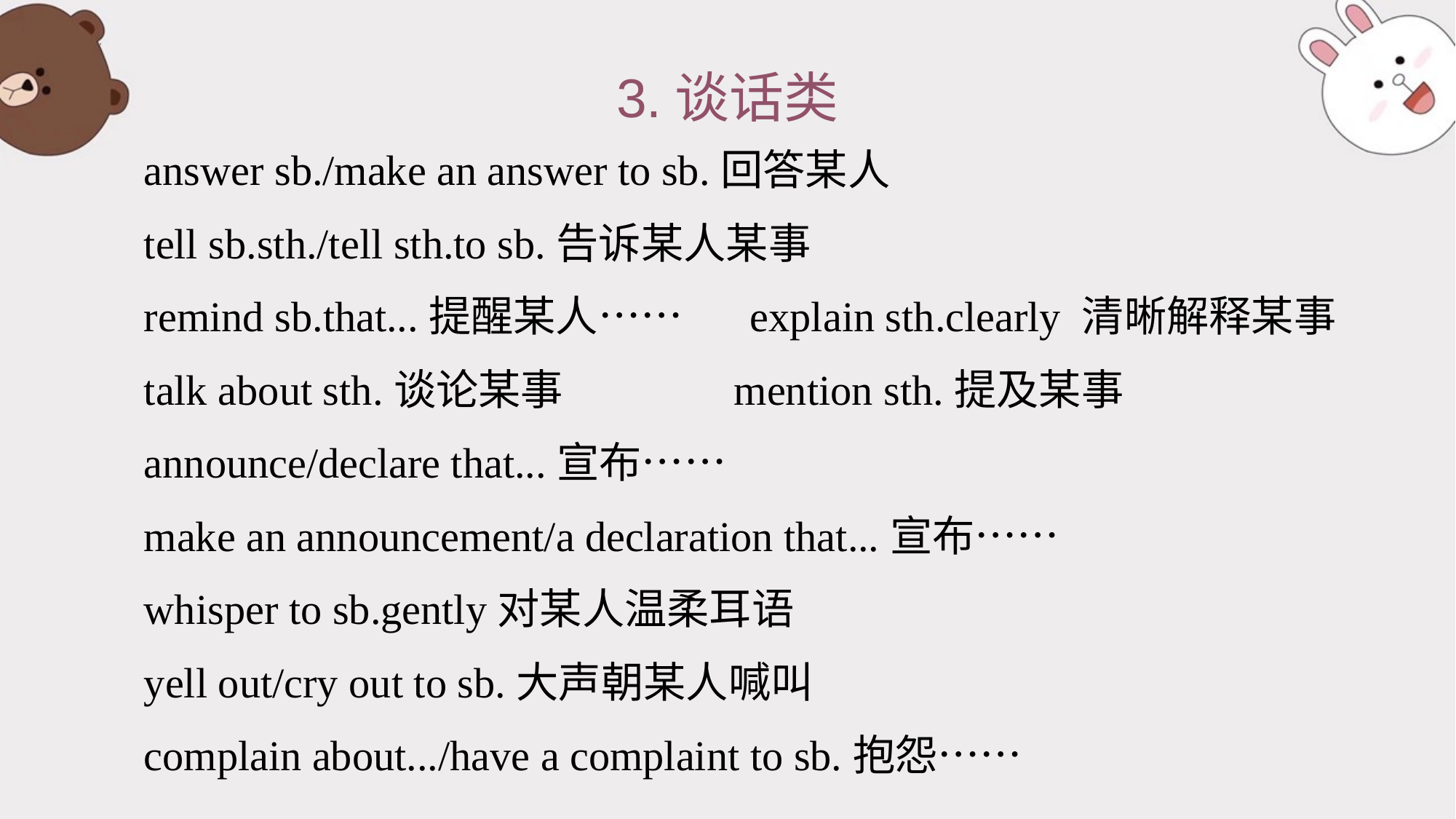

# 3.谈话类
answer sb./make an answer to sb.回答某人
tell sb.sth./tell sth.to sb.告诉某人某事
remind sb.that...提醒某人……      explain sth.clearly 清晰解释某事
talk about sth.谈论某事                 mention sth.提及某事
announce/declare that...宣布……
make an announcement/a declaration that...宣布……
whisper to sb.gently对某人温柔耳语
yell out/cry out to sb.大声朝某人喊叫
complain about.../have a complaint to sb.抱怨……